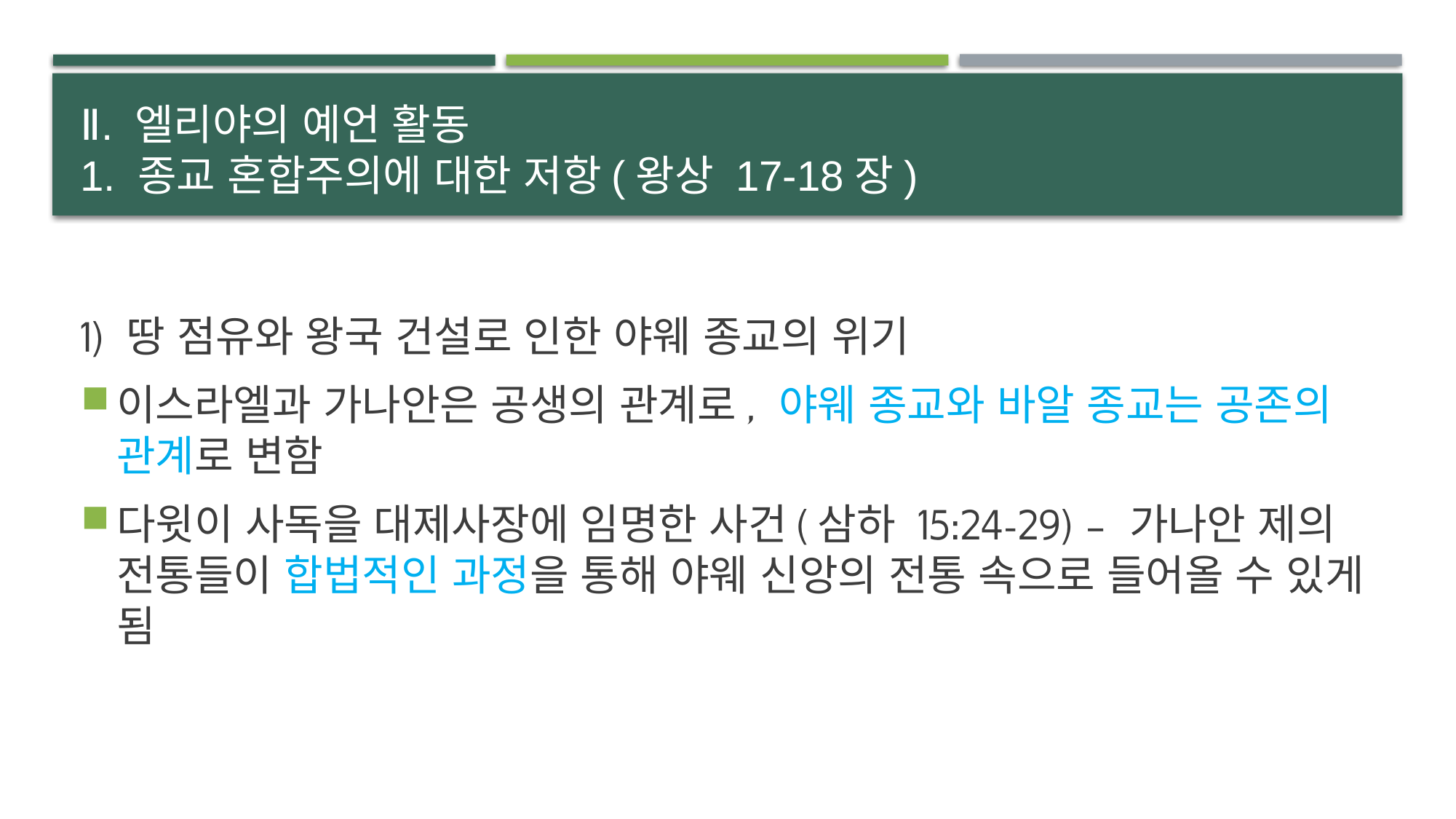

# Ⅱ. 엘리야의 예언 활동 1. 종교 혼합주의에 대한 저항(왕상 17-18장)
1) 땅 점유와 왕국 건설로 인한 야웨 종교의 위기
이스라엘과 가나안은 공생의 관계로, 야웨 종교와 바알 종교는 공존의 관계로 변함
다윗이 사독을 대제사장에 임명한 사건(삼하 15:24-29) – 가나안 제의 전통들이 합법적인 과정을 통해 야웨 신앙의 전통 속으로 들어올 수 있게 됨